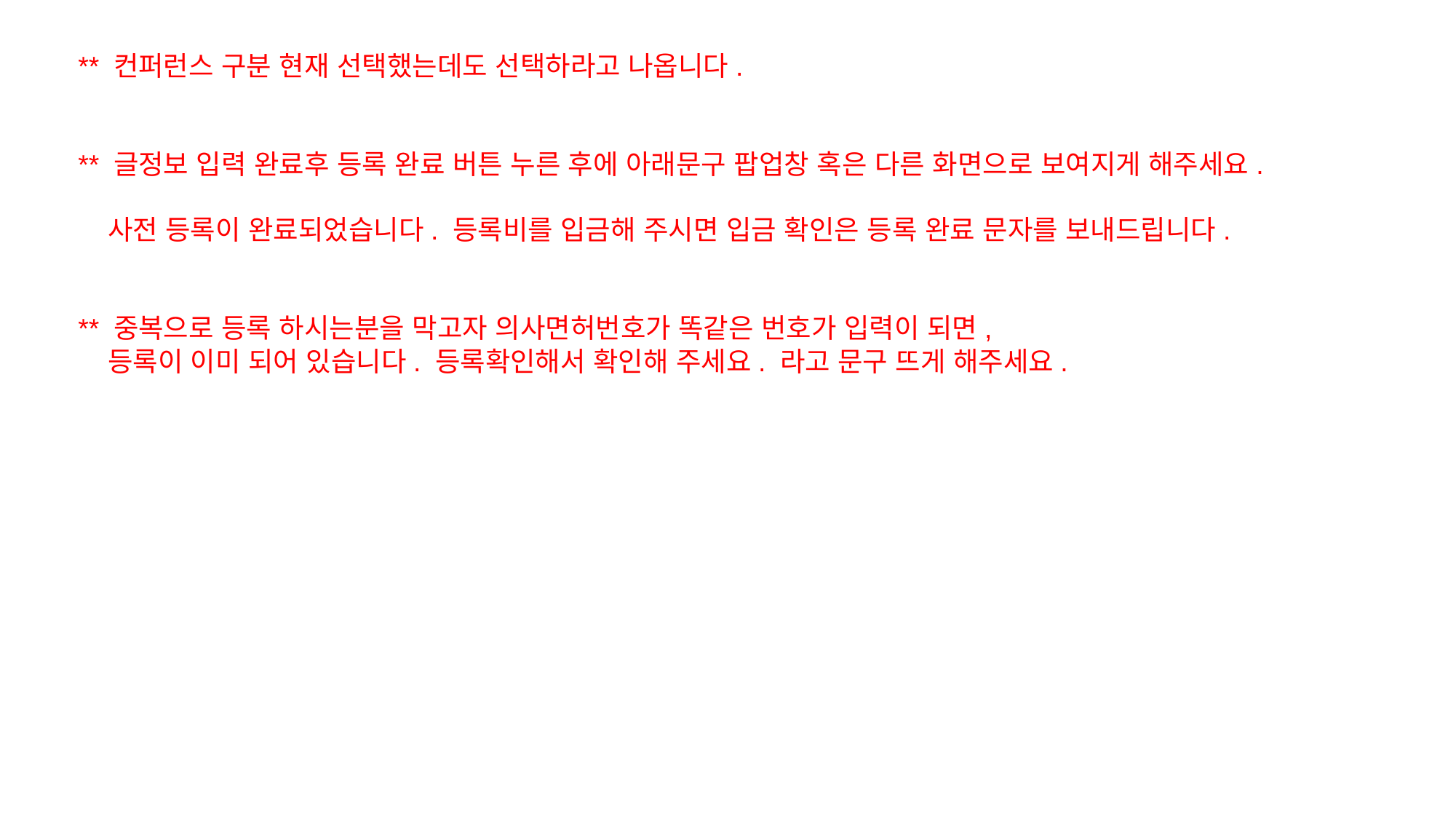

** 컨퍼런스 구분 현재 선택했는데도 선택하라고 나옵니다.

** 글정보 입력 완료후 등록 완료 버튼 누른 후에 아래문구 팝업창 혹은 다른 화면으로 보여지게 해주세요.

   사전 등록이 완료되었습니다. 등록비를 입금해 주시면 입금 확인은 등록 완료 문자를 보내드립니다.

** 중복으로 등록 하시는분을 막고자 의사면허번호가 똑같은 번호가 입력이 되면,
   등록이 이미 되어 있습니다. 등록확인해서 확인해 주세요. 라고 문구 뜨게 해주세요.